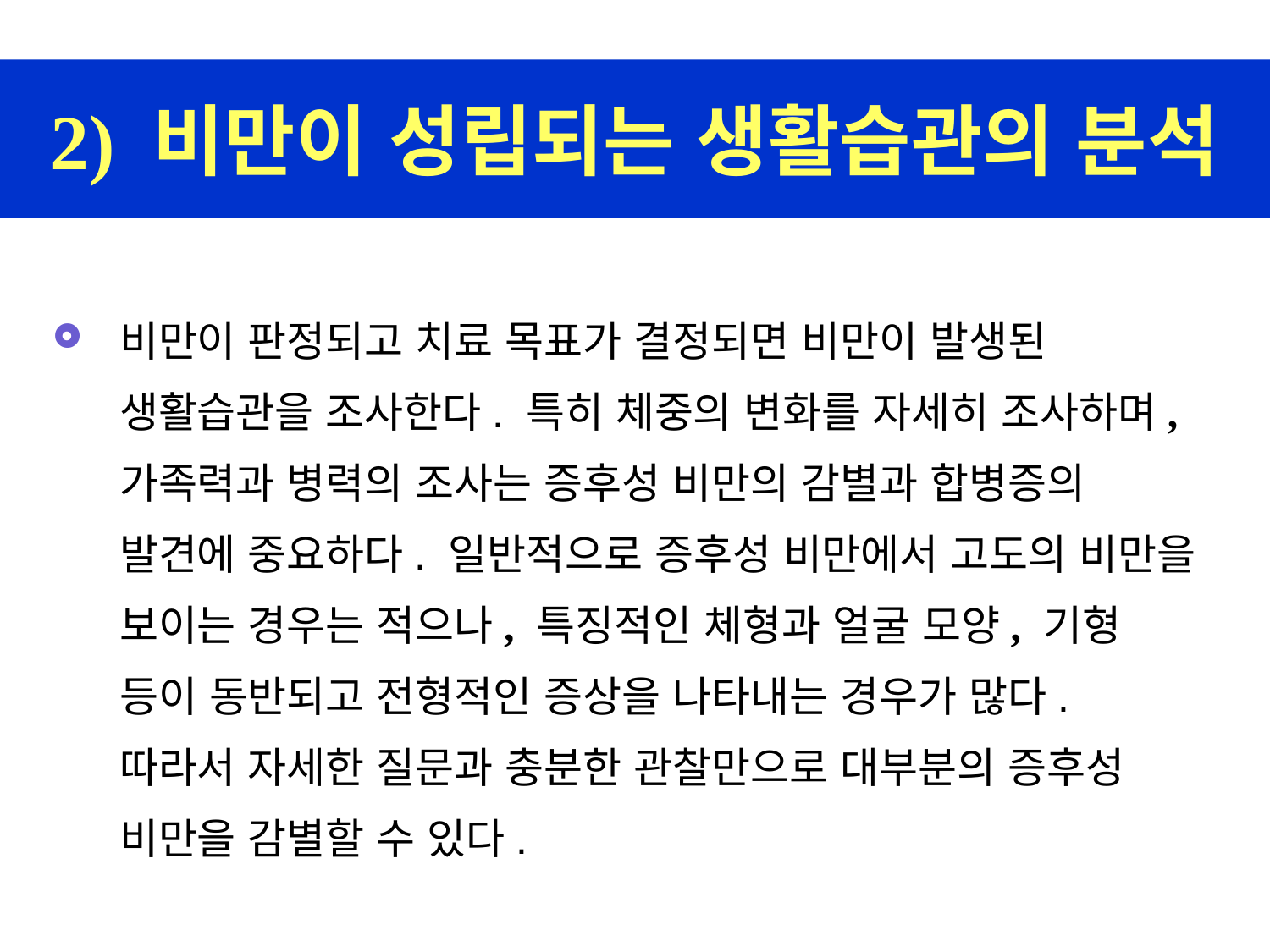

2) 비만이 성립되는 생활습관의 분석
비만이 판정되고 치료 목표가 결정되면 비만이 발생된 생활습관을 조사한다. 특히 체중의 변화를 자세히 조사하며, 가족력과 병력의 조사는 증후성 비만의 감별과 합병증의 발견에 중요하다. 일반적으로 증후성 비만에서 고도의 비만을 보이는 경우는 적으나, 특징적인 체형과 얼굴 모양, 기형 등이 동반되고 전형적인 증상을 나타내는 경우가 많다. 따라서 자세한 질문과 충분한 관찰만으로 대부분의 증후성 비만을 감별할 수 있다.